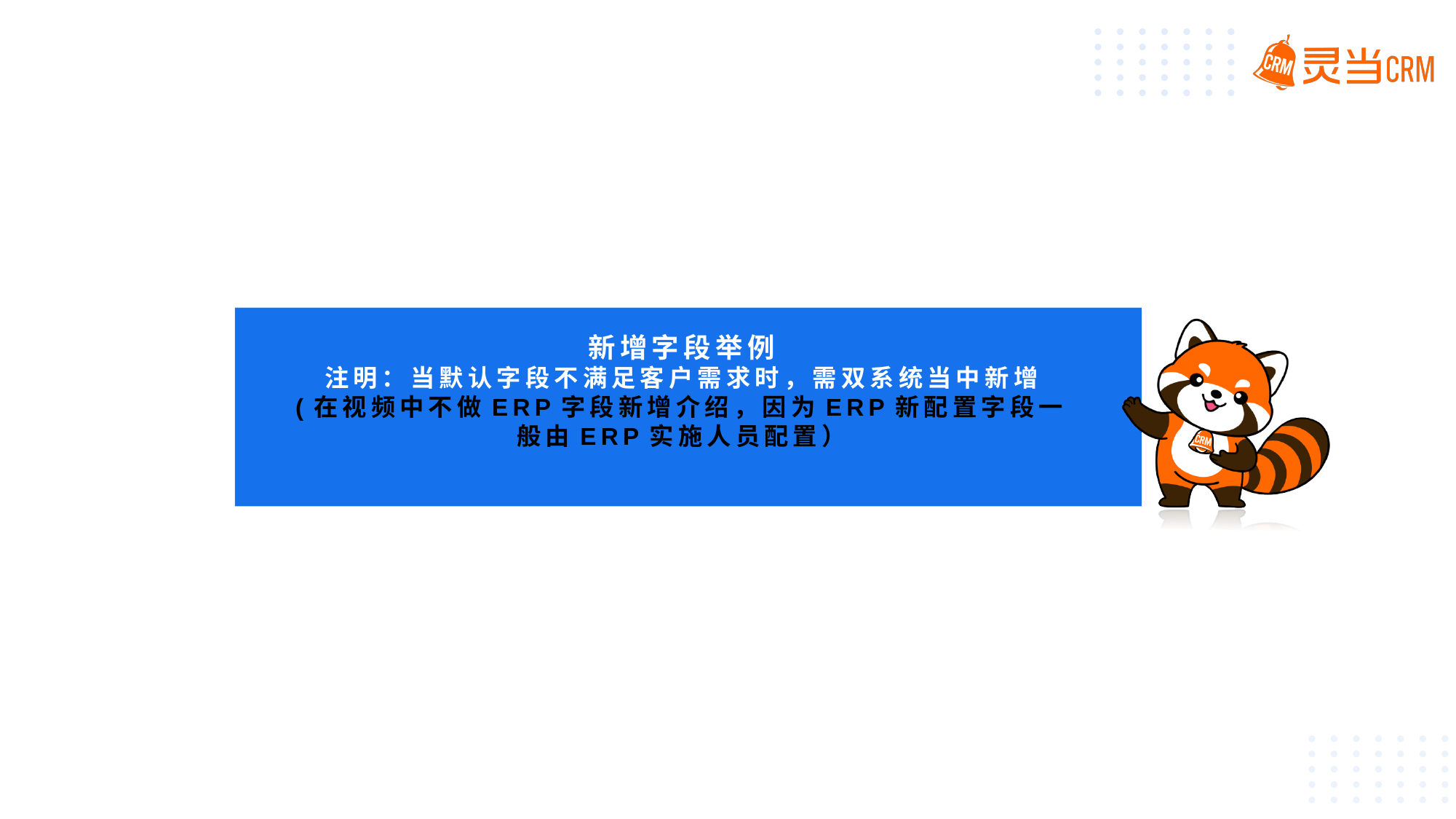

新增字段举例
注明：当默认字段不满足客户需求时，需双系统当中新增
(在视频中不做ERP字段新增介绍，因为ERP新配置字段一般由ERP实施人员配置）